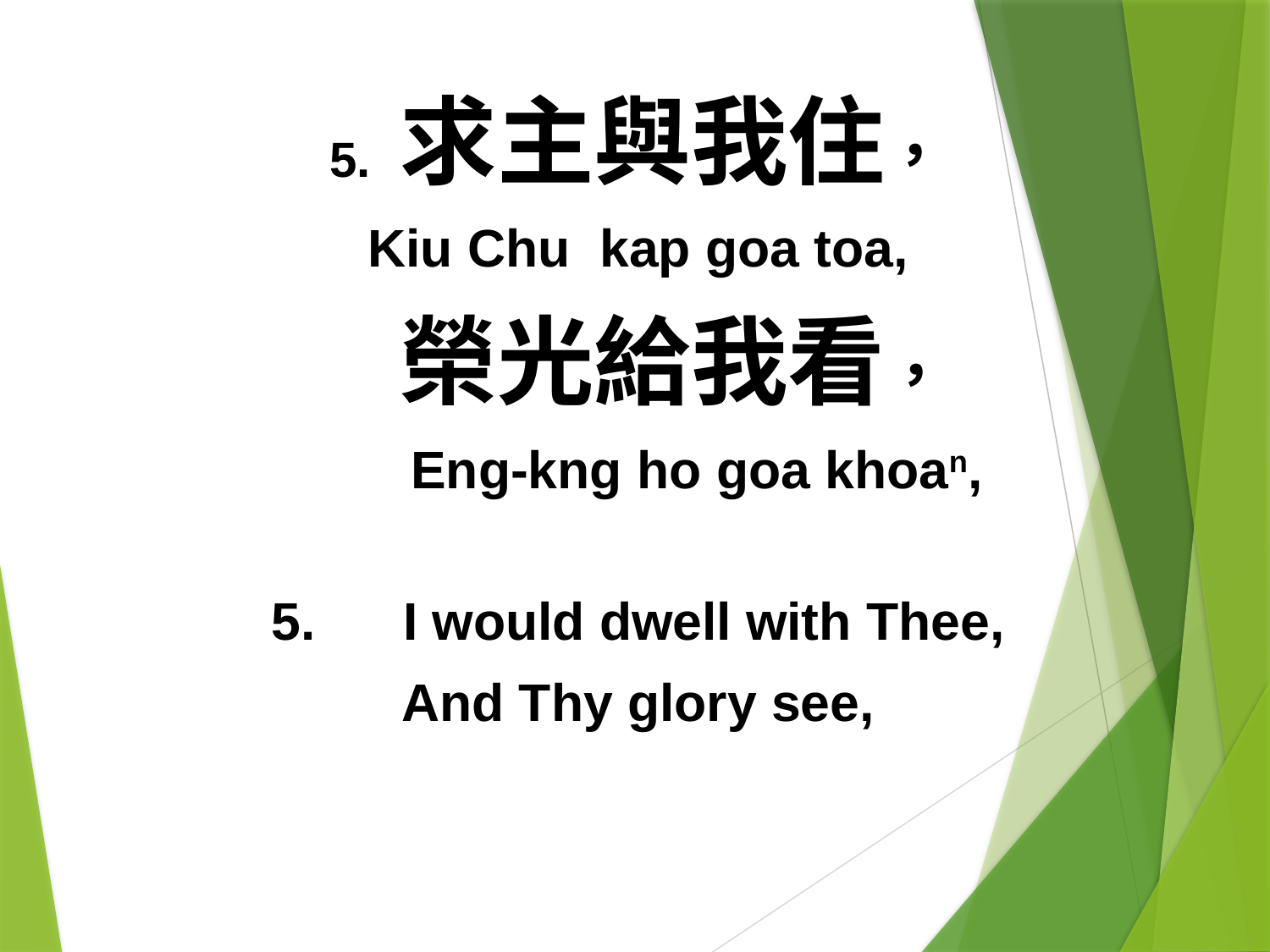

5. 求主與我住，
Kiu Chu  kap goa toa,
  榮光給我看，
        Eng-kng ho goa khoan,

5.      I would dwell with Thee,
And Thy glory see,